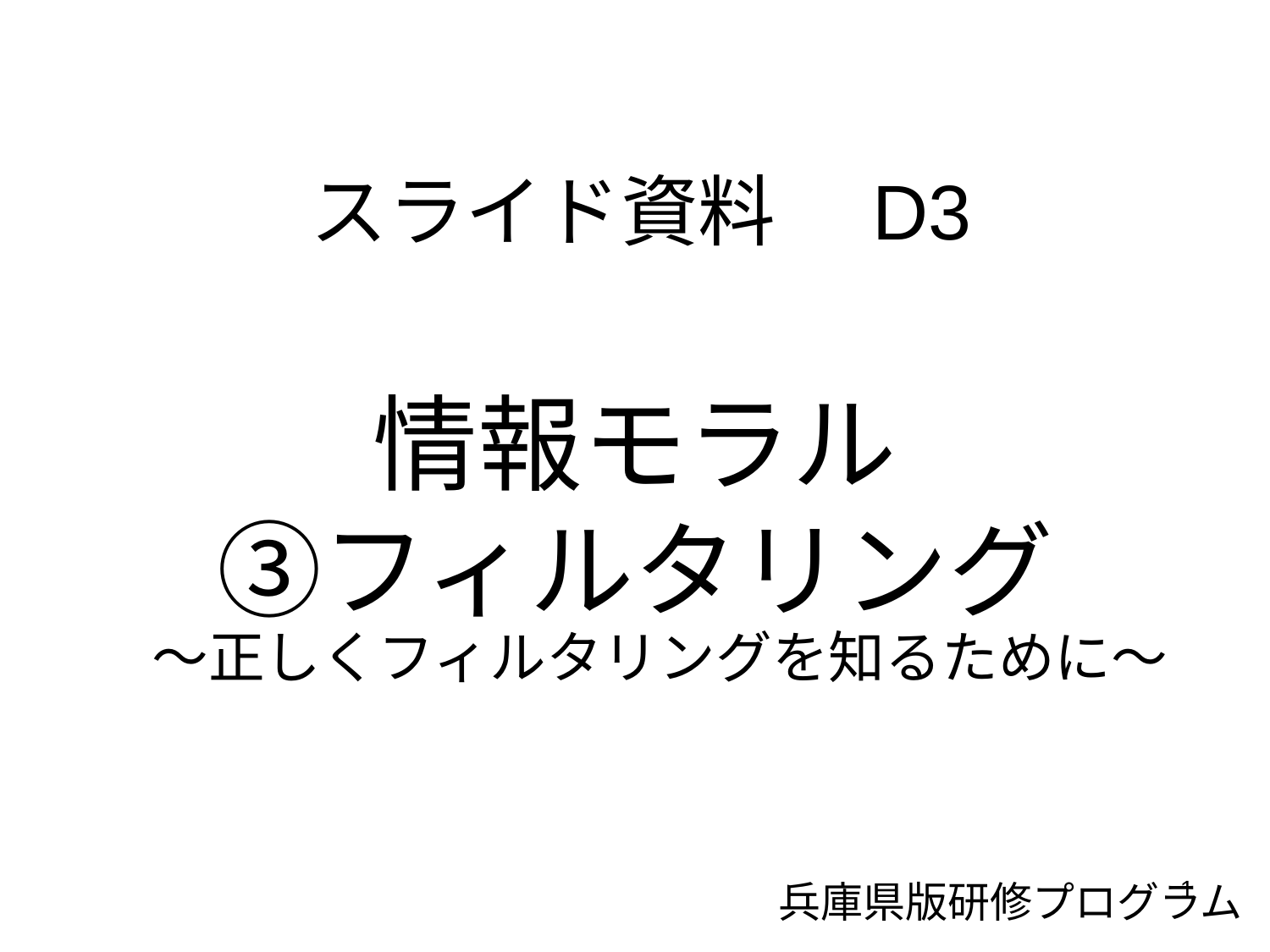

スライド資料　D3
# 情報モラル ③フィルタリング
～正しくフィルタリングを知るために～
兵庫県版研修プログラム
1